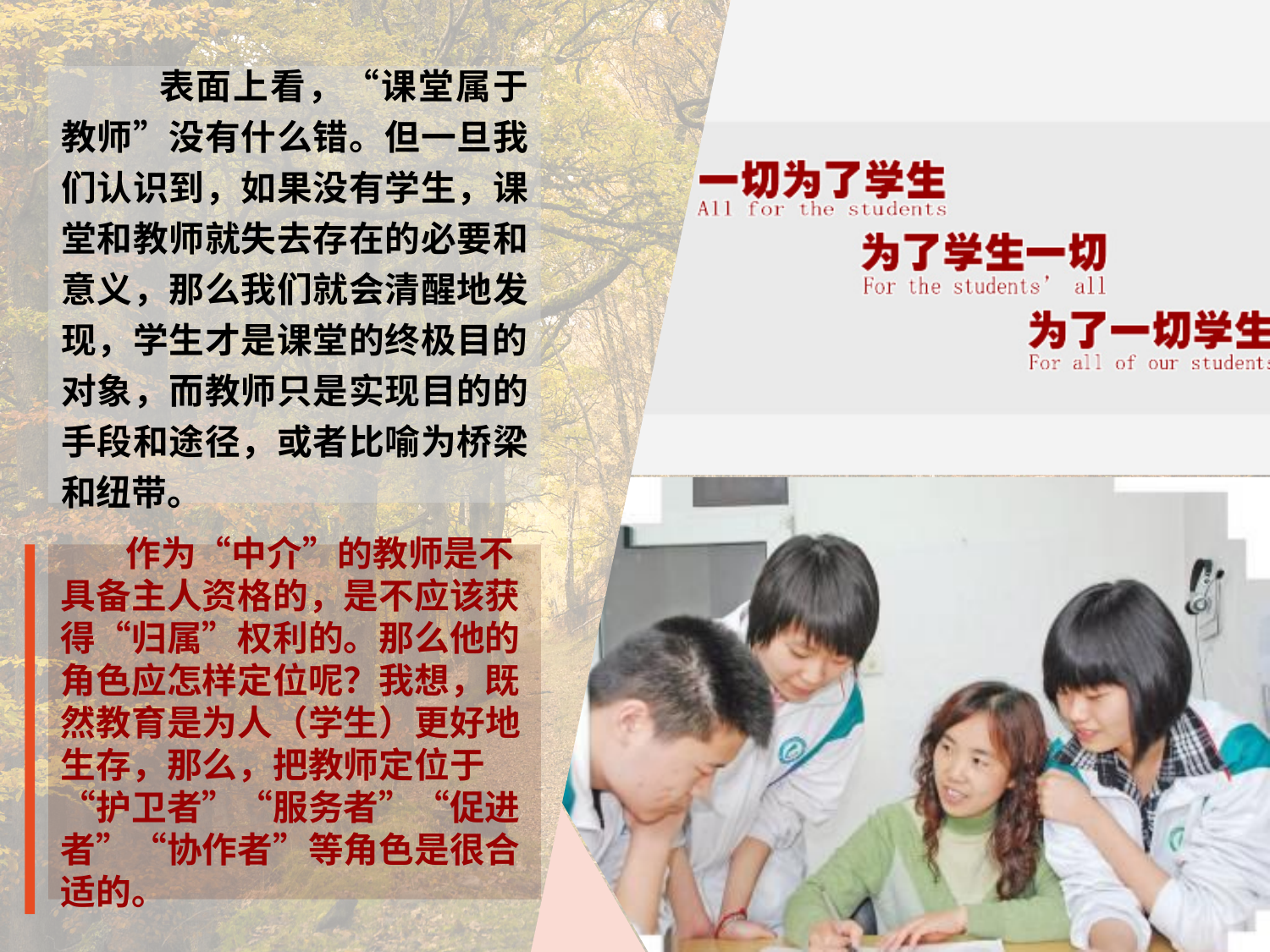

表面上看，“课堂属于教师”没有什么错。但一旦我们认识到，如果没有学生，课堂和教师就失去存在的必要和意义，那么我们就会清醒地发现，学生才是课堂的终极目的对象，而教师只是实现目的的手段和途径，或者比喻为桥梁和纽带。

       作为“中介”的教师是不具备主人资格的，是不应该获得“归属”权利的。那么他的角色应怎样定位呢？我想，既然教育是为人（学生）更好地生存，那么，把教师定位于“护卫者”“服务者”“促进者”“协作者”等角色是很合适的。